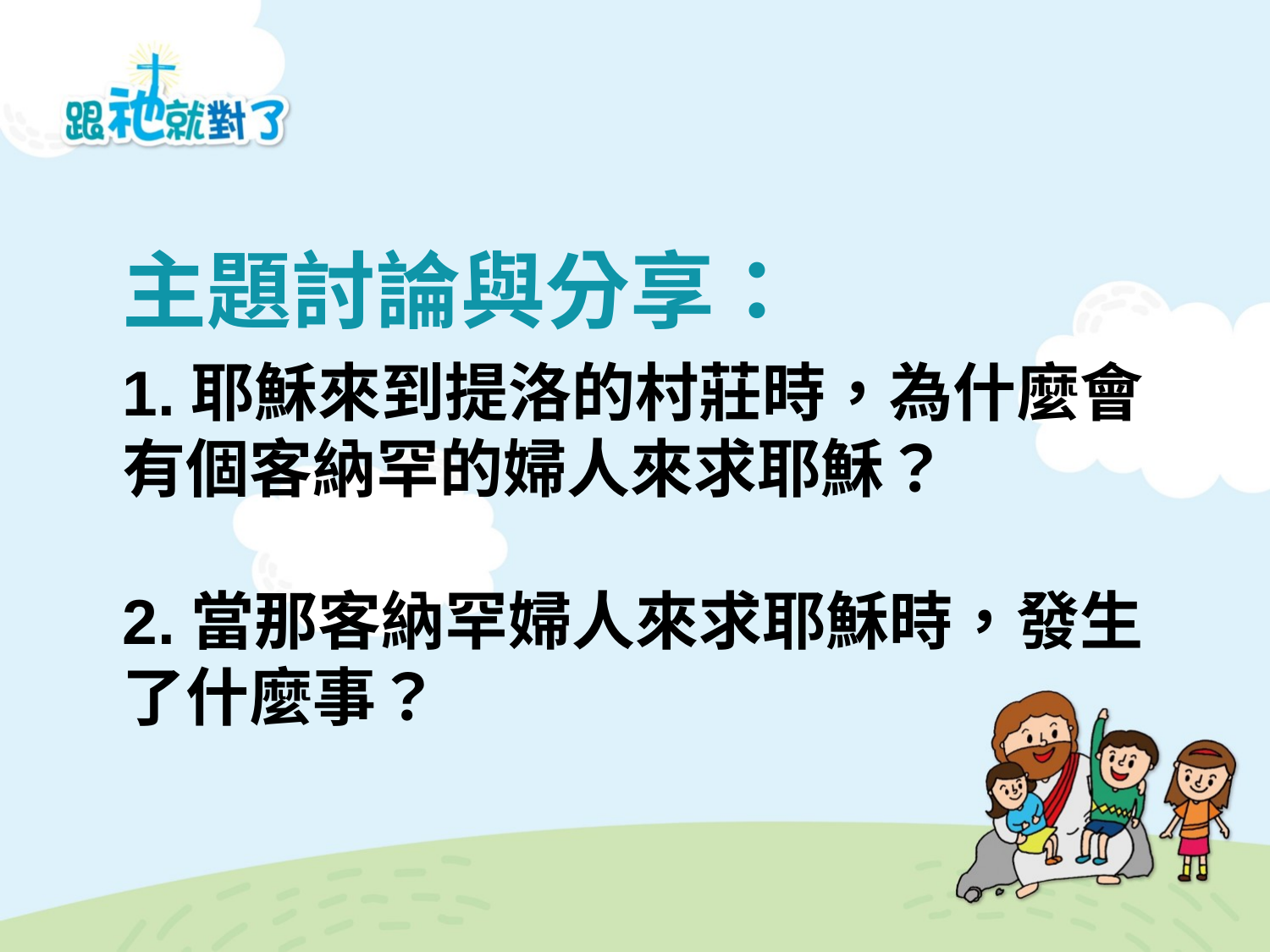

主題討論與分享：
1.耶穌來到提洛的村莊時，為什麼會有個客納罕的婦人來求耶穌？

2.當那客納罕婦人來求耶穌時，發生了什麼事？